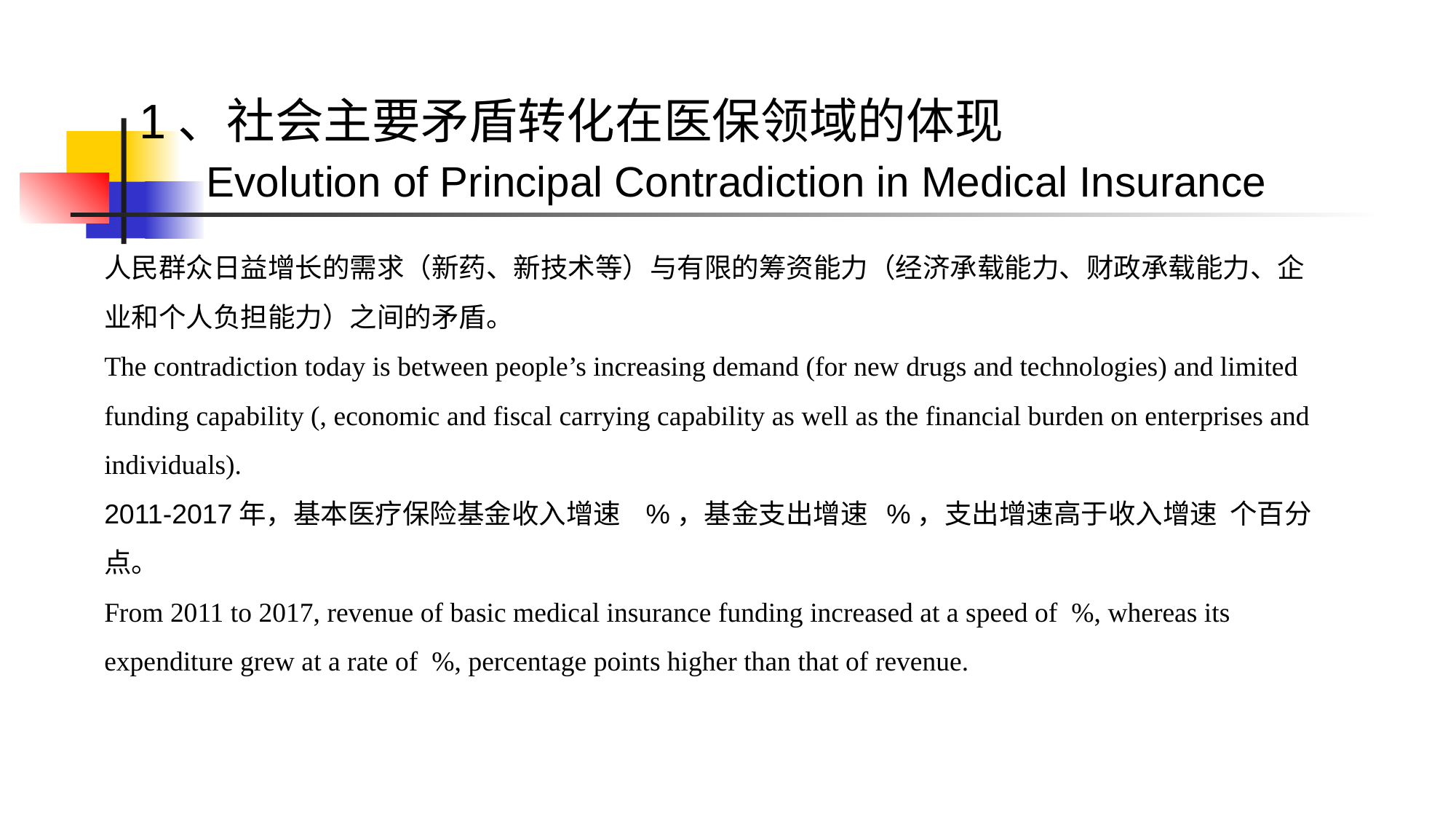

#
1、社会主要矛盾转化在医保领域的体现
     Evolution of Principal Contradiction in Medical Insurance
人民群众日益增长的需求（新药、新技术等）与有限的筹资能力（经济承载能力、财政承载能力、企业和个人负担能力）之间的矛盾。
The contradiction today is between people’s increasing demand (for new drugs and technologies) and limited funding capability (, economic and fiscal carrying capability as well as the financial burden on enterprises and individuals).
2011-2017年，基本医疗保险基金收入增速   %，基金支出增速  %，支出增速高于收入增速  个百分点。
From 2011 to 2017, revenue of basic medical insurance funding increased at a speed of  %, whereas its expenditure grew at a rate of  %, percentage points higher than that of revenue.